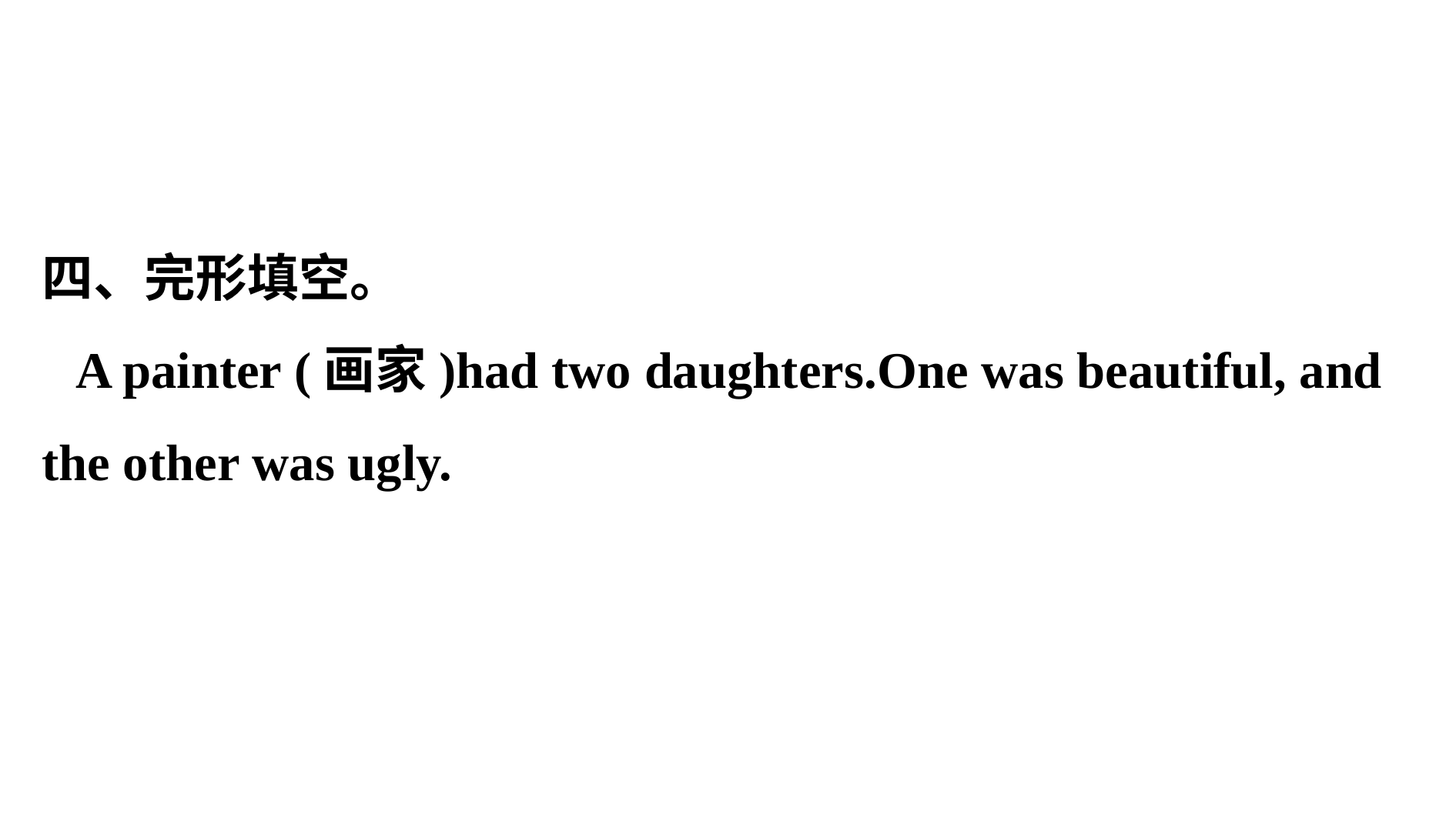

四、完形填空。
A painter (画家)had two daughters.One was beautiful, and the other was ugly.